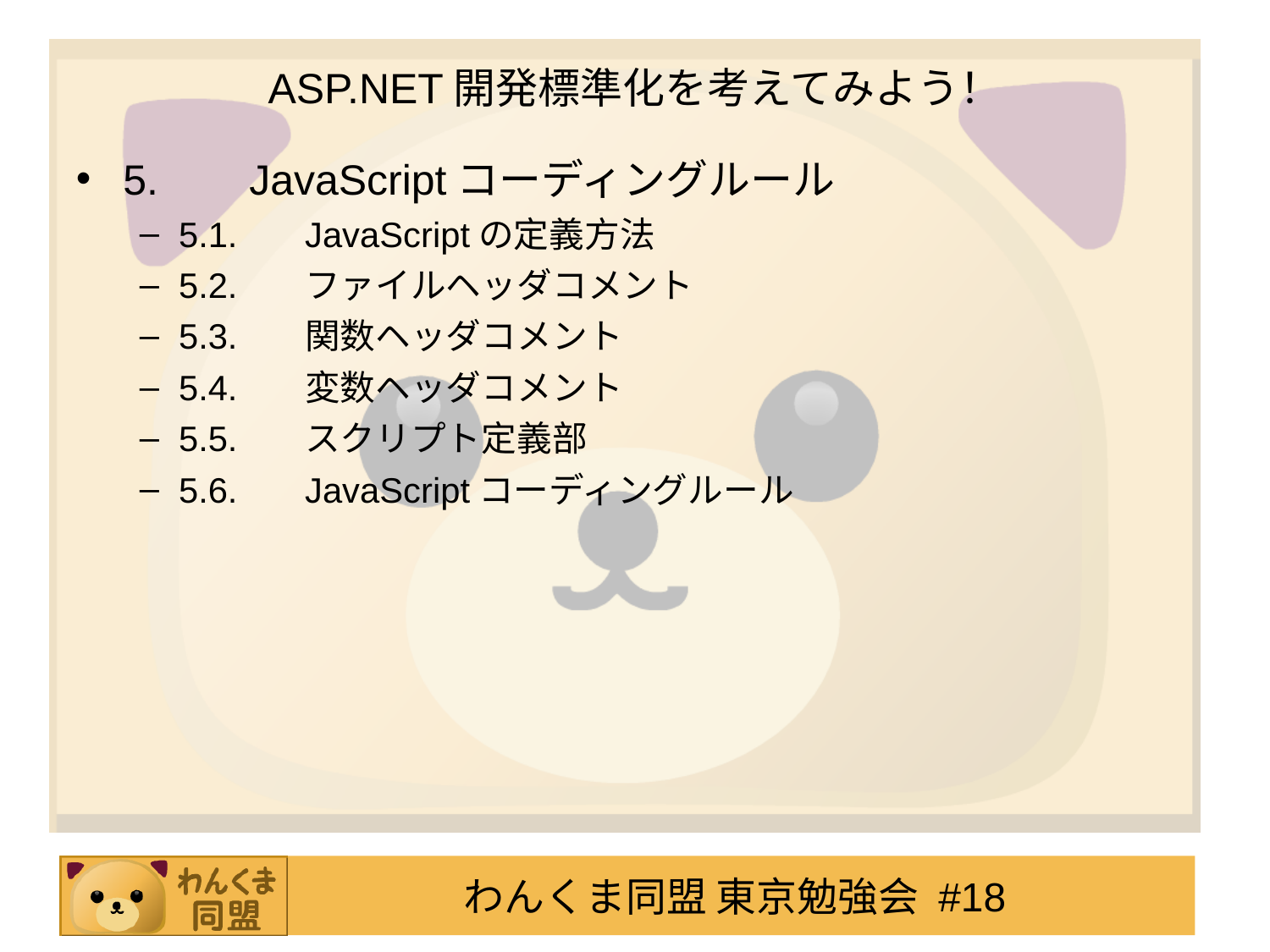

ASP.NET開発標準化を考えてみよう！
5.	JavaScriptコーディングルール
5.1.	JavaScriptの定義方法
5.2.	ファイルヘッダコメント
5.3.	関数ヘッダコメント
5.4.	変数ヘッダコメント
5.5.	スクリプト定義部
5.6.	JavaScriptコーディングルール